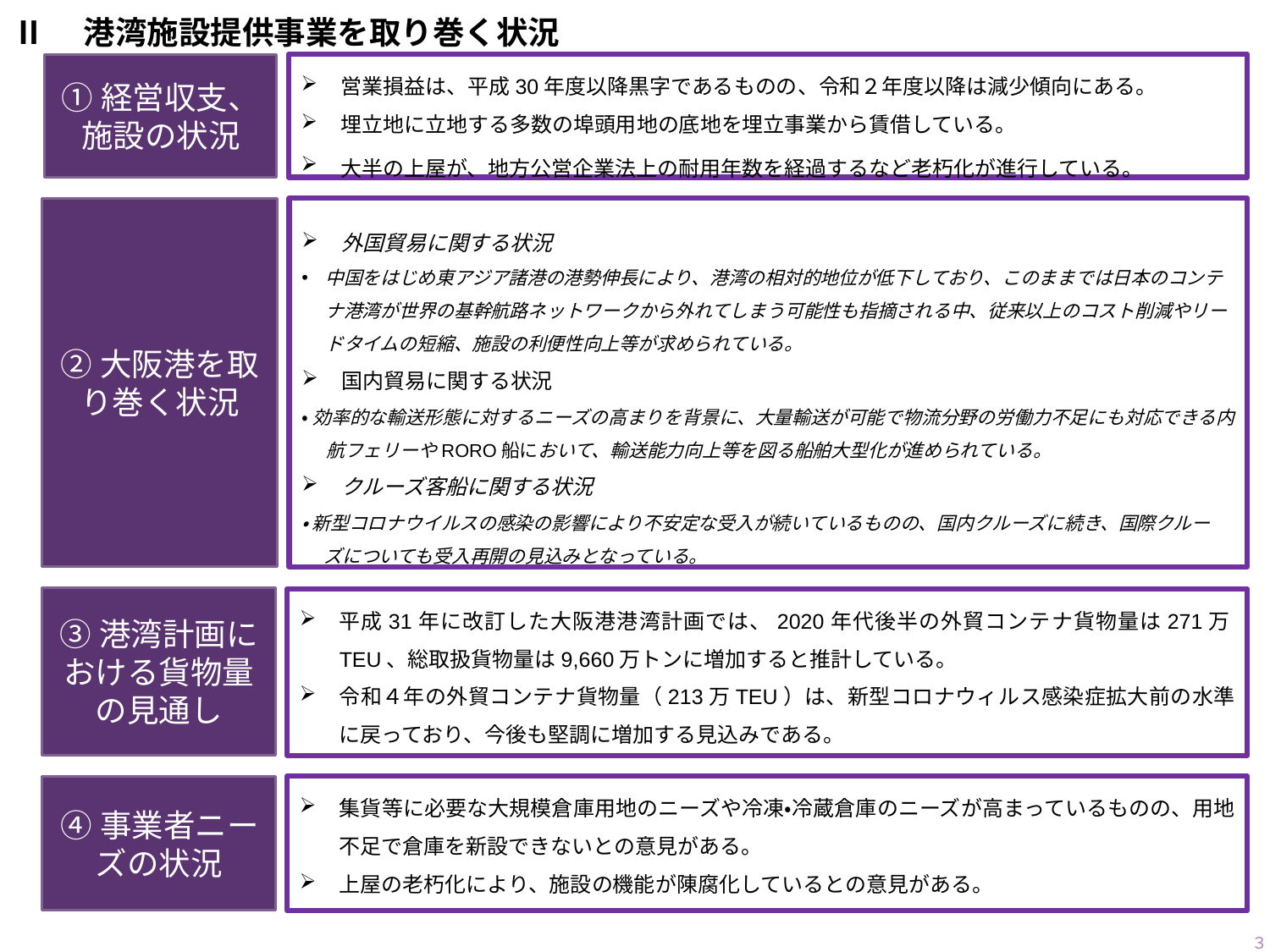

Ⅱ　港湾施設提供事業を取り巻く状況
①経営収支、施設の状況
営業損益は、平成30年度以降黒字であるものの、令和２年度以降は減少傾向にある。
埋立地に立地する多数の埠頭用地の底地を埋立事業から賃借している。
大半の上屋が、地方公営企業法上の耐用年数を経過するなど老朽化が進行している。

②大阪港を取り巻く状況
外国貿易に関する状況
中国をはじめ東アジア諸港の港勢伸長により、港湾の相対的地位が低下しており、このままでは日本のコンテナ港湾が世界の基幹航路ネットワークから外れてしまう可能性も指摘される中、従来以上のコスト削減やリードタイムの短縮、施設の利便性向上等が求められている。
国内貿易に関する状況
・ 効率的な輸送形態に対するニーズの高まりを背景に、大量輸送が可能で物流分野の労働力不足にも対応できる内航フェリーやRORO船において、輸送能力向上等を図る船舶大型化が進められている。
クルーズ客船に関する状況
・ 新型コロナウイルスの感染の影響により不安定な受入が続いているものの、国内クルーズに続き、国際クルー
　 ズについても受入再開の見込みとなっている。

③港湾計画における貨物量の見通し
平成31年に改訂した大阪港港湾計画では、2020年代後半の外貿コンテナ貨物量は271万TEU、総取扱貨物量は9,660万トンに増加すると推計している。
令和４年の外貿コンテナ貨物量（213万TEU）は、新型コロナウィルス感染症拡大前の水準に戻っており、今後も堅調に増加する見込みである。

④事業者ニーズの状況
集貨等に必要な大規模倉庫用地のニーズや冷凍・冷蔵倉庫のニーズが高まっているものの、用地不足で倉庫を新設できないとの意見がある。
上屋の老朽化により、施設の機能が陳腐化しているとの意見がある。

３